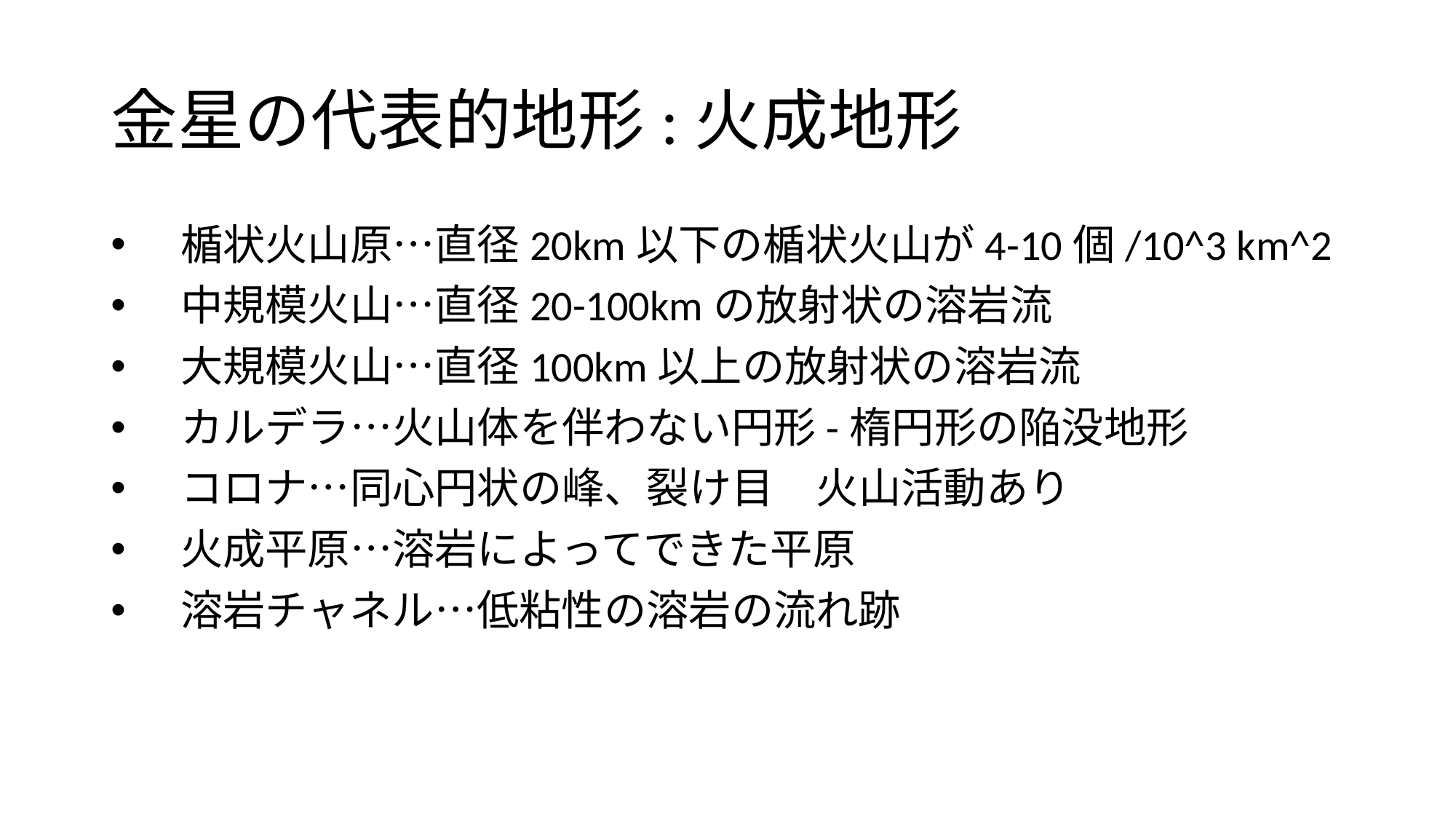

# 金星の代表的地形:火成地形
　楯状火山原…直径20km以下の楯状火山が4-10個/10^3 km^2
　中規模火山…直径20-100kmの放射状の溶岩流
　大規模火山…直径100km以上の放射状の溶岩流
　カルデラ…火山体を伴わない円形-楕円形の陥没地形
　コロナ…同心円状の峰、裂け目　火山活動あり
　火成平原…溶岩によってできた平原
　溶岩チャネル…低粘性の溶岩の流れ跡